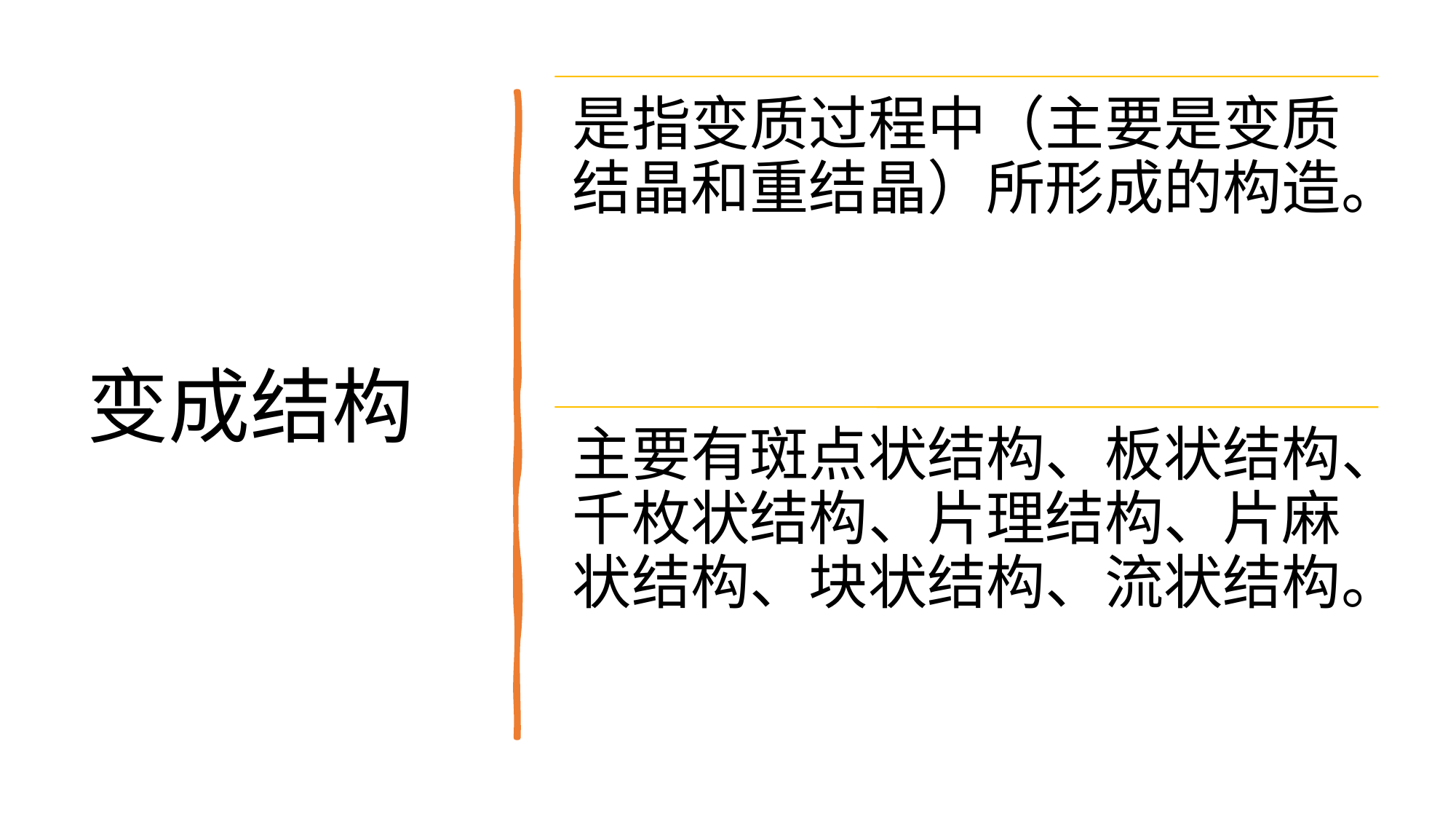

是指变质过程中（主要是变质结晶和重结晶）所形成的构造。
主要有斑点状结构、板状结构、千枚状结构、片理结构、片麻状结构、块状结构、流状结构。
# 变成结构